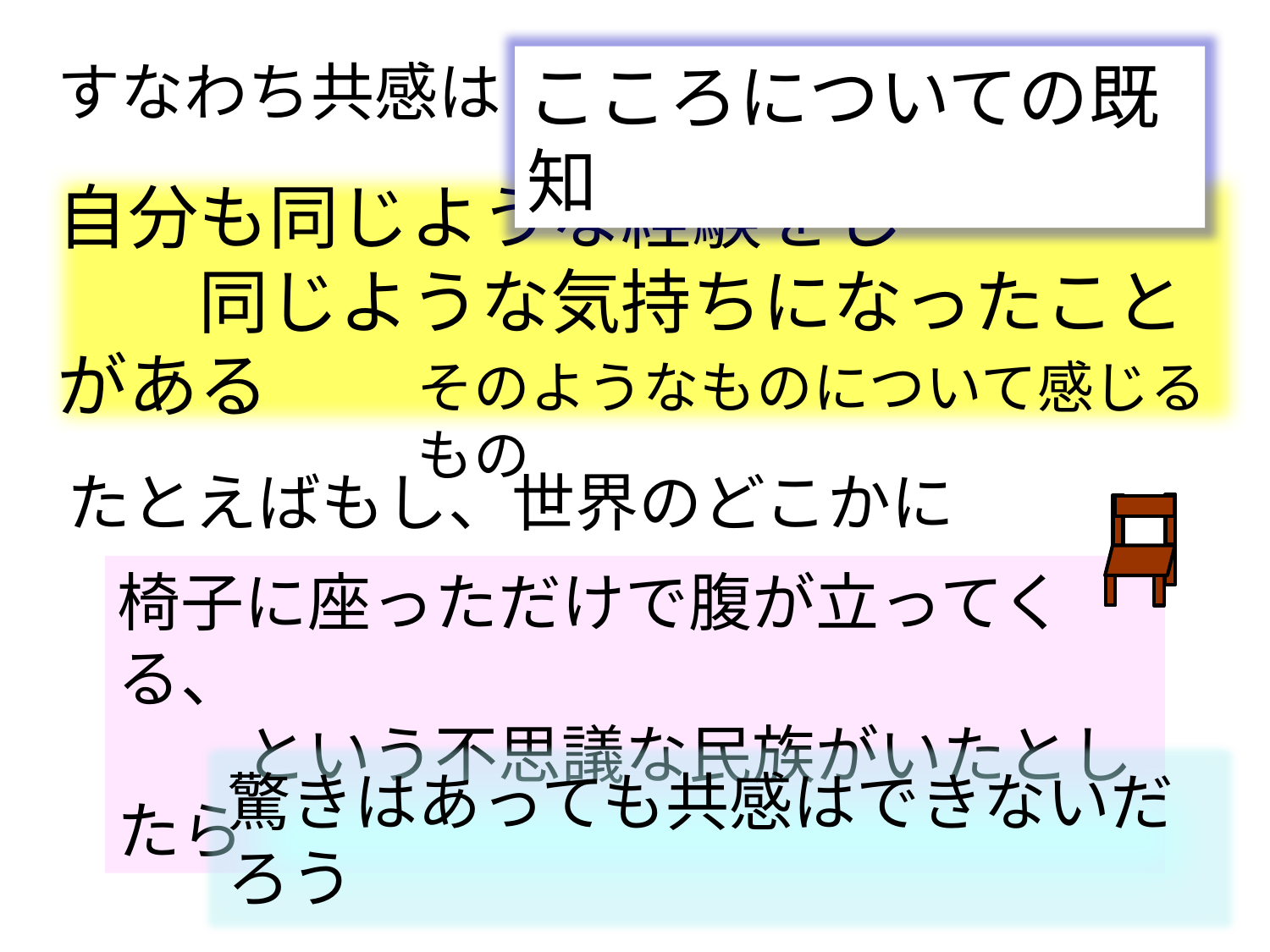

すなわち共感は
こころについての既知
自分も同じような経験をし
　　同じような気持ちになったことがある
そのようなものについて感じるもの
たとえばもし、世界のどこかに

椅子に座っただけで腹が立ってくる、
　　という不思議な民族がいたとしたら
驚きはあっても共感はできないだろう